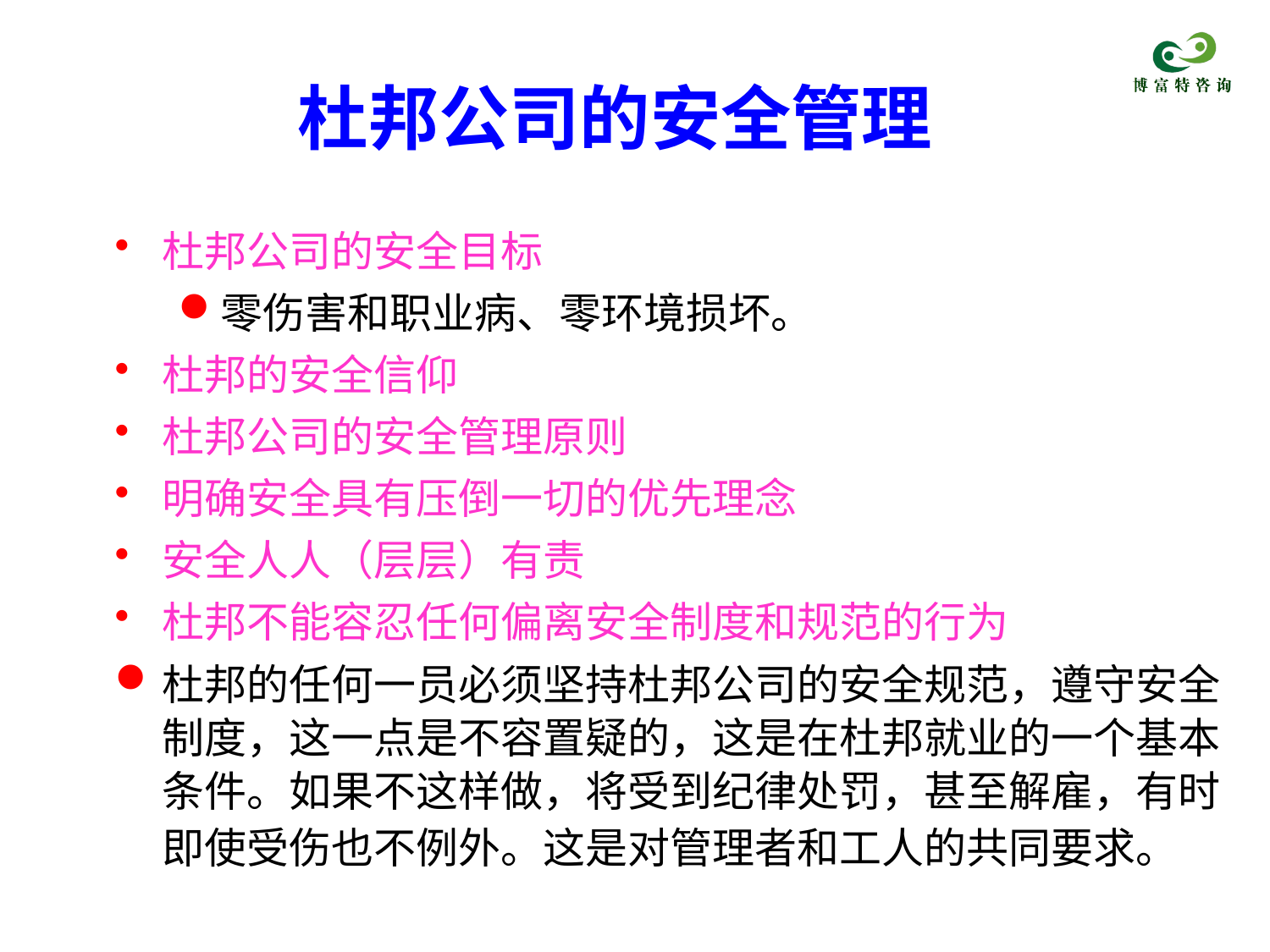

# 杜邦公司的安全管理
杜邦公司的安全目标
零伤害和职业病、零环境损坏。
杜邦的安全信仰
杜邦公司的安全管理原则
明确安全具有压倒一切的优先理念
安全人人（层层）有责
杜邦不能容忍任何偏离安全制度和规范的行为
杜邦的任何一员必须坚持杜邦公司的安全规范，遵守安全制度，这一点是不容置疑的，这是在杜邦就业的一个基本条件。如果不这样做，将受到纪律处罚，甚至解雇，有时即使受伤也不例外。这是对管理者和工人的共同要求。